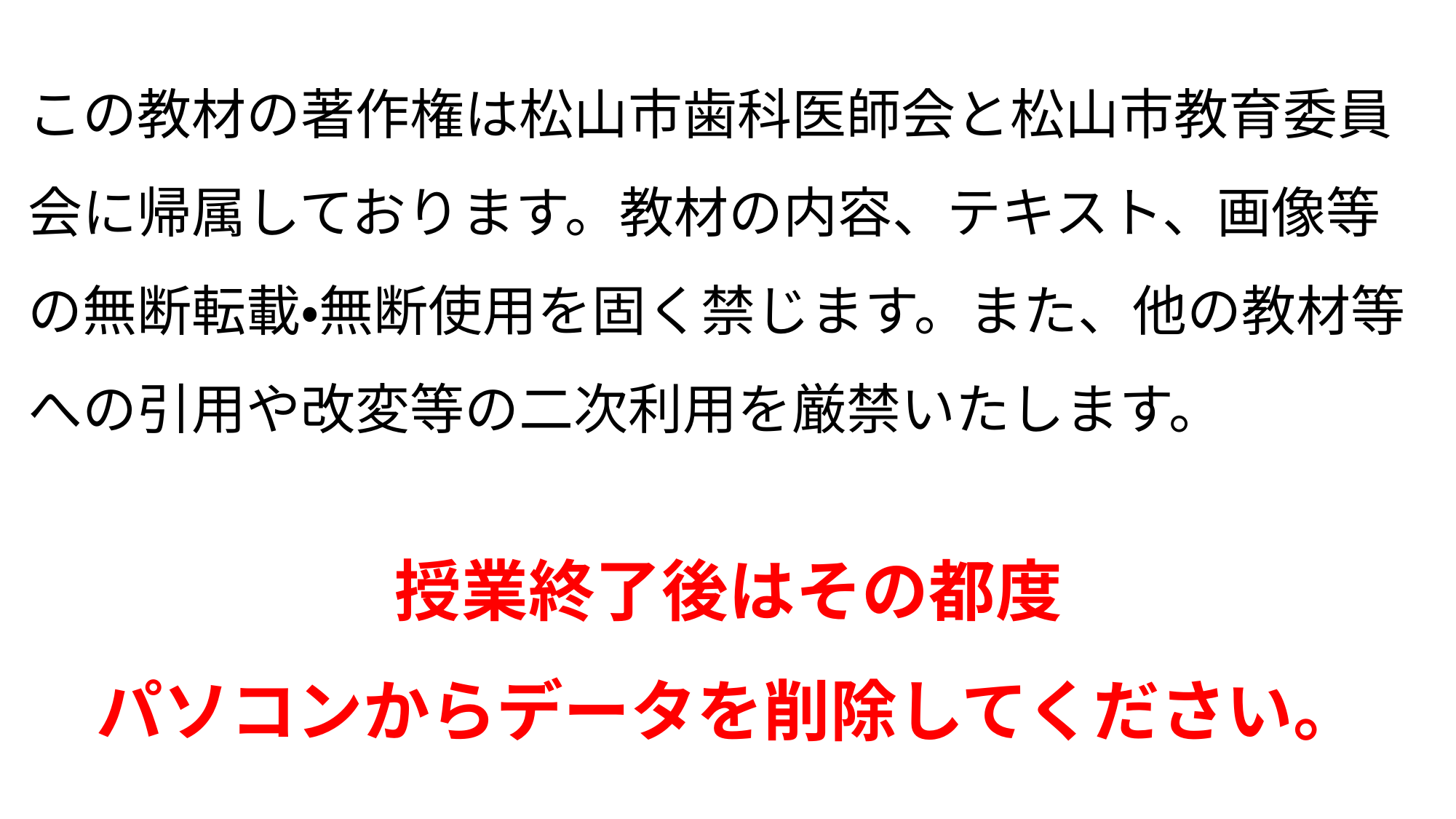

この教材の著作権は松山市歯科医師会と松山市教育委員会に帰属しております。教材の内容、テキスト、画像等の無断転載・無断使用を固く禁じます。また、他の教材等への引用や改変等の二次利用を厳禁いたします。
授業終了後はその都度
パソコンからデータを削除してください。